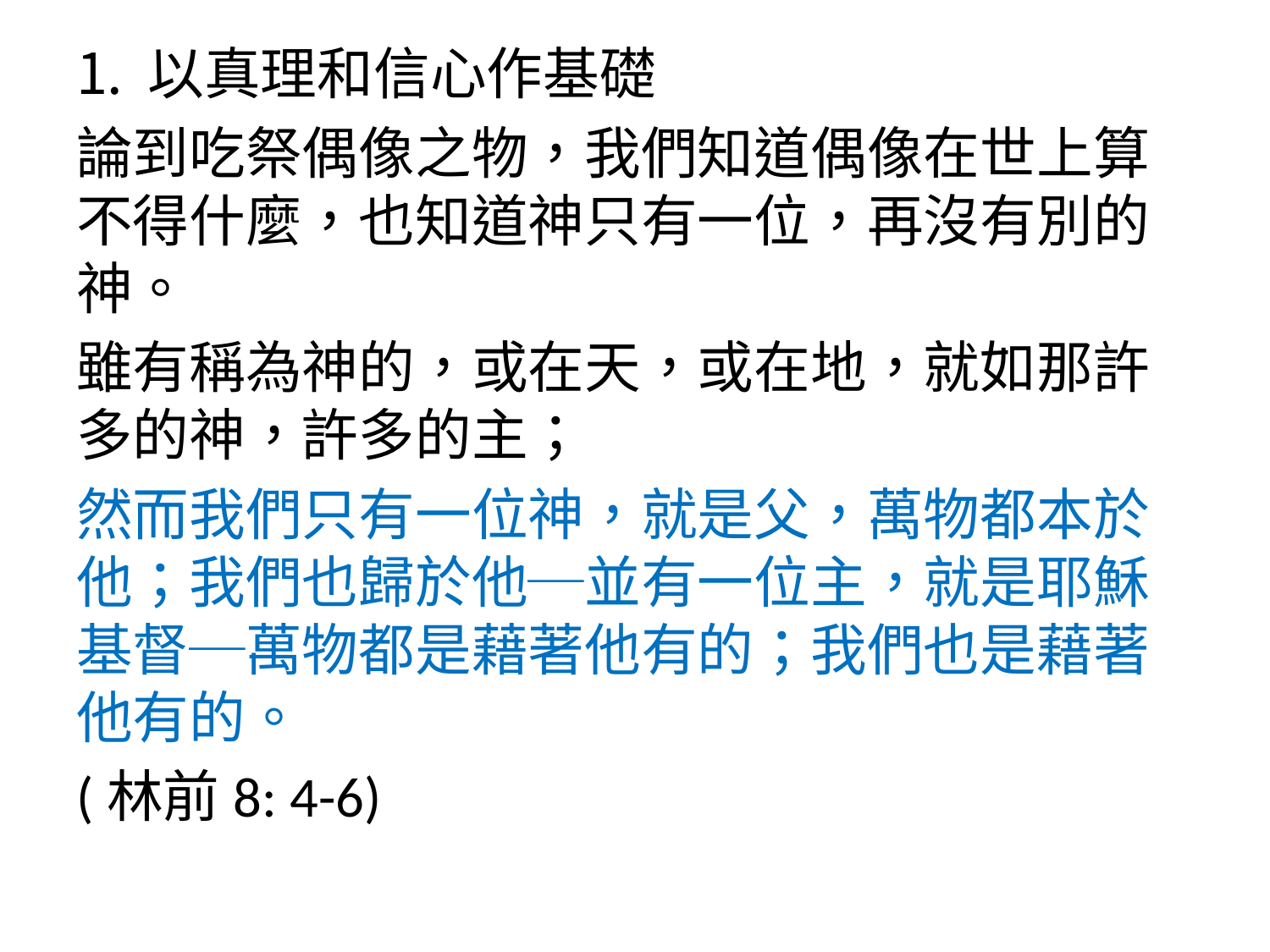

以真理和信心作基礎
論到吃祭偶像之物，我們知道偶像在世上算不得什麼，也知道神只有一位，再沒有別的神。
雖有稱為神的，或在天，或在地，就如那許多的神，許多的主；
然而我們只有一位神，就是父，萬物都本於他；我們也歸於他─並有一位主，就是耶穌基督─萬物都是藉著他有的；我們也是藉著他有的。
(林前8: 4-6)